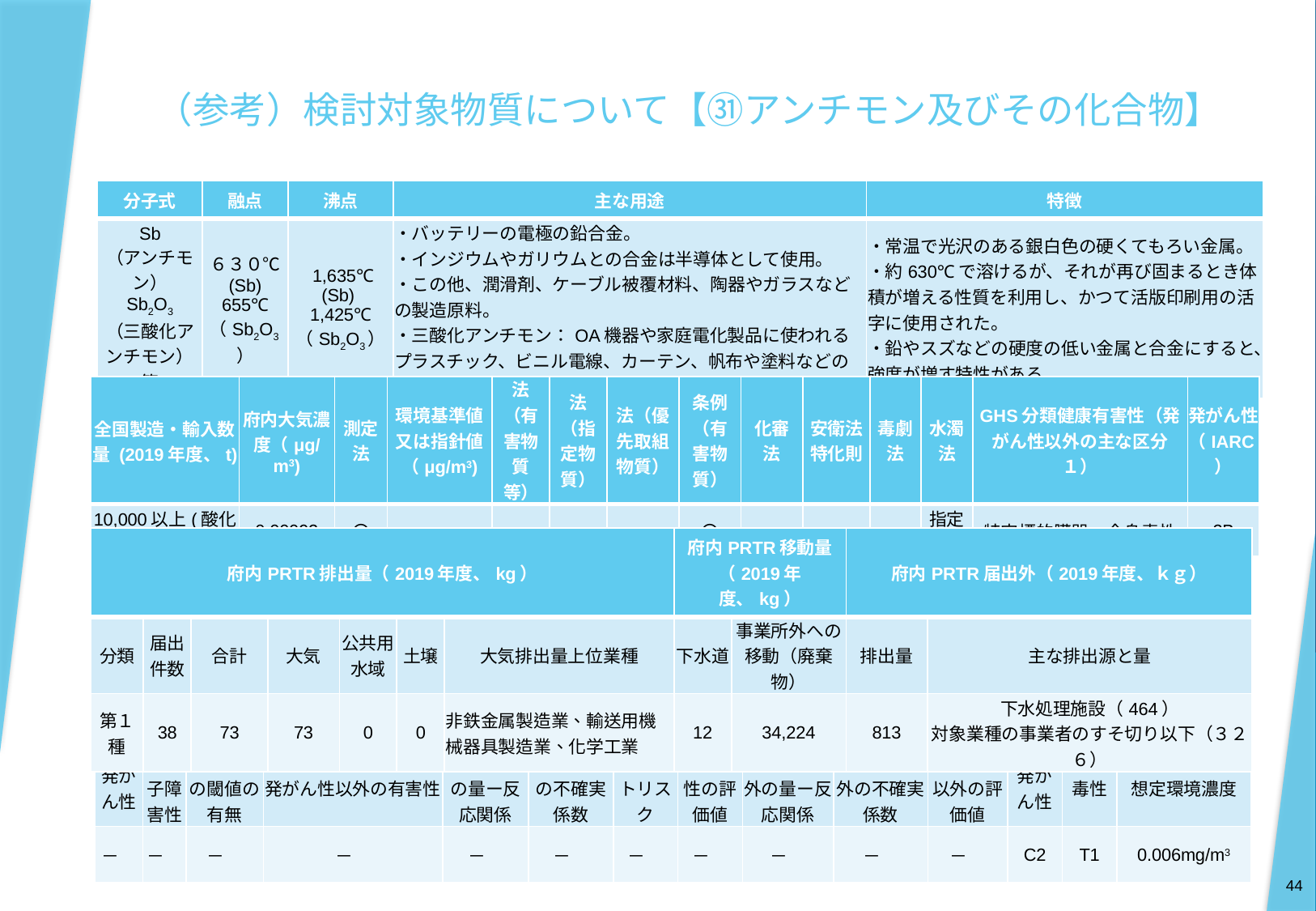

# （参考）検討対象物質について【㉛アンチモン及びその化合物】
| 分子式 | 融点 | 沸点 | 主な用途 | 特徴 |
| --- | --- | --- | --- | --- |
| Sb （アンチモン） Sb2O3 （三酸化アンチモン） 等 | ６３０℃ (Sb) 655℃ （Sb2O3） | 1,635℃ (Sb) 1,425℃ （Sb2O3） | ・バッテリーの電極の鉛合金。 ・インジウムやガリウムとの合金は半導体として使用。 ・この他、潤滑剤、ケーブル被覆材料、陶器やガラスなどの製造原料。 ・三酸化アンチモン：OA機器や家庭電化製品に使われるプラスチック、ビニル電線、カーテン、帆布や塗料などの難燃助剤。ポリエステルの重合触媒、塗料や黄色顔料。 | ・常温で光沢のある銀白色の硬くてもろい金属。 ・約630℃で溶けるが、それが再び固まるとき体積が増える性質を利用し、かつて活版印刷用の活字に使用された。 ・鉛やスズなどの硬度の低い金属と合金にすると、強度が増す特性がある。 |
| 全国製造・輸入数量 (2019年度、t) | 府内大気濃度（μg/m3) | 測定法 | 環境基準値又は指針値（μg/m3) | 法（有害物質等） | 法（指定物質） | 法（優先取組物質） | 条例（有害物質） | 化審法 | 安衛法 特化則 | 毒劇法 | 水濁法 | GHS分類健康有害性（発がん性以外の主な区分１） | 発がん性 （IARC） |
| --- | --- | --- | --- | --- | --- | --- | --- | --- | --- | --- | --- | --- | --- |
| 10,000以上(酸化アンチモン等） | 0.00092 | 〇 | － | － | － | － | 〇 | － | － | － | 指定物質 | 特定標的臓器・全身毒性 | 2B |
| 府内PRTR排出量（2019年度、kg） |  |  |  |  |  |  | 府内PRTR移動量（2019年度、kg） |  | 府内PRTR届出外（2019年度、ｋｇ） |  |
| --- | --- | --- | --- | --- | --- | --- | --- | --- | --- | --- |
| 分類 | 届出件数 | 合計 | 大気 | 公共用水域 | 土壌 | 大気排出量上位業種 | 下水道 | 事業所外への移動（廃棄物） | 排出量 | 主な排出源と量 |
| 第１種 | 38 | 73 | 73 | 0 | 0 | 非鉄金属製造業、輸送用機械器具製造業、化学工業 | 12 | 34,224 | 813 | 下水処理施設（464） 対象業種の事業者のすそ切り以下（３２６） |

| 中央環境審議会での検討 |  |  |  |  |  |  |  |  |  |  | 条例制定時の検討 |  |  |
| --- | --- | --- | --- | --- | --- | --- | --- | --- | --- | --- | --- | --- | --- |
| 発がん性 | 遺伝子障害性 | 発がん性の閾値の有無 | 発がん性以外の有害性 | 発がん性の量ー反応関係 | 発がん性の不確実係数 | ユニットリスク | 発がん性の評価値 | 発がん性以外の量ー反応関係 | 発がん性以外の不確実係数 | 発がん性以外の評価値 | 発がん性 | 毒性 | 想定環境濃度 |
| － | － | － | － | － | － | － | － | － | － | － | C2 | T1 | 0.006mg/m3 |
44